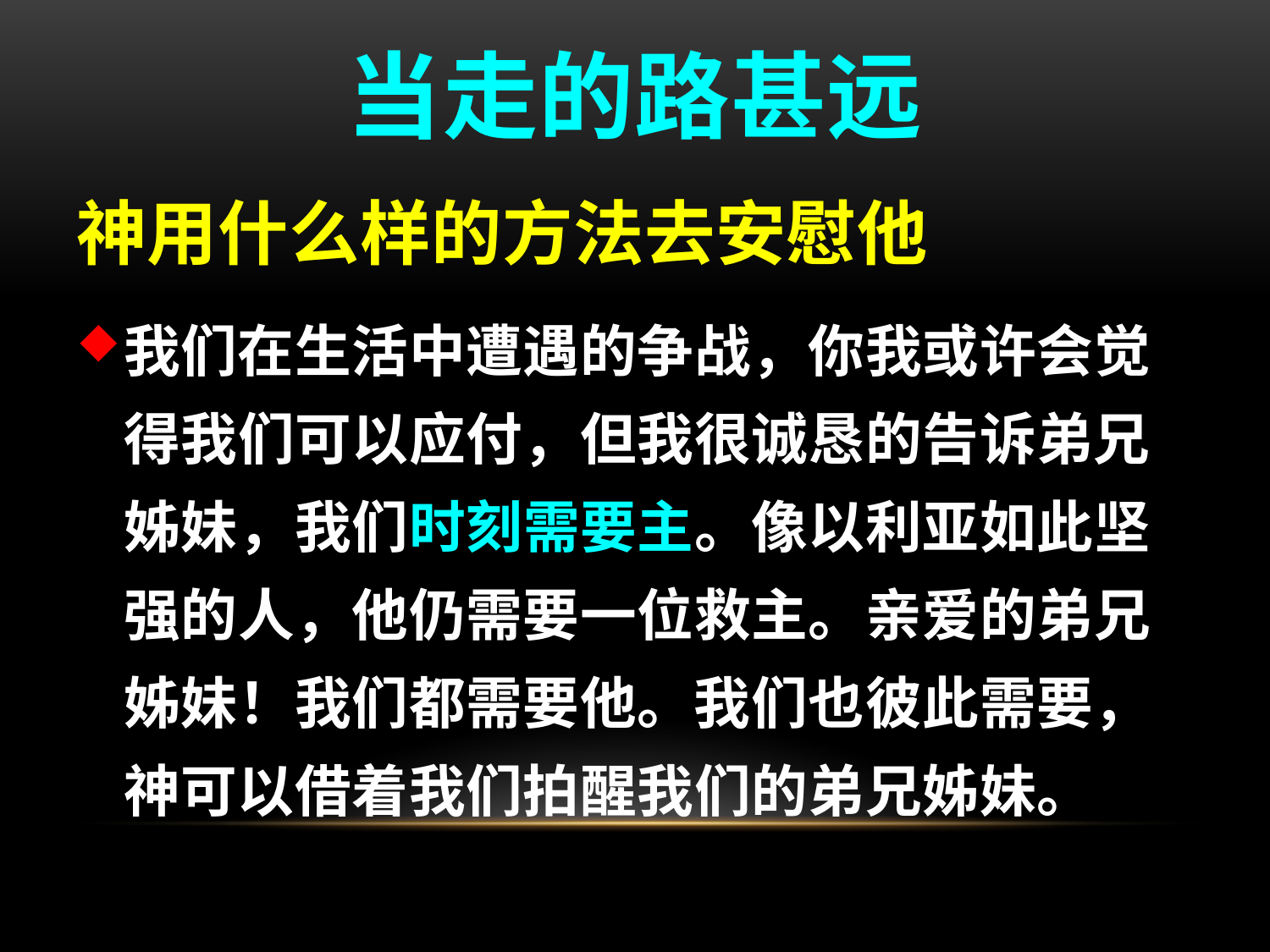

# 当走的路甚远
神用什么样的方法去安慰他
我们在生活中遭遇的争战，你我或许会觉得我们可以应付，但我很诚恳的告诉弟兄姊妹，我们时刻需要主。像以利亚如此坚强的人，他仍需要一位救主。亲爱的弟兄姊妹！我们都需要他。我们也彼此需要，神可以借着我们拍醒我们的弟兄姊妹。